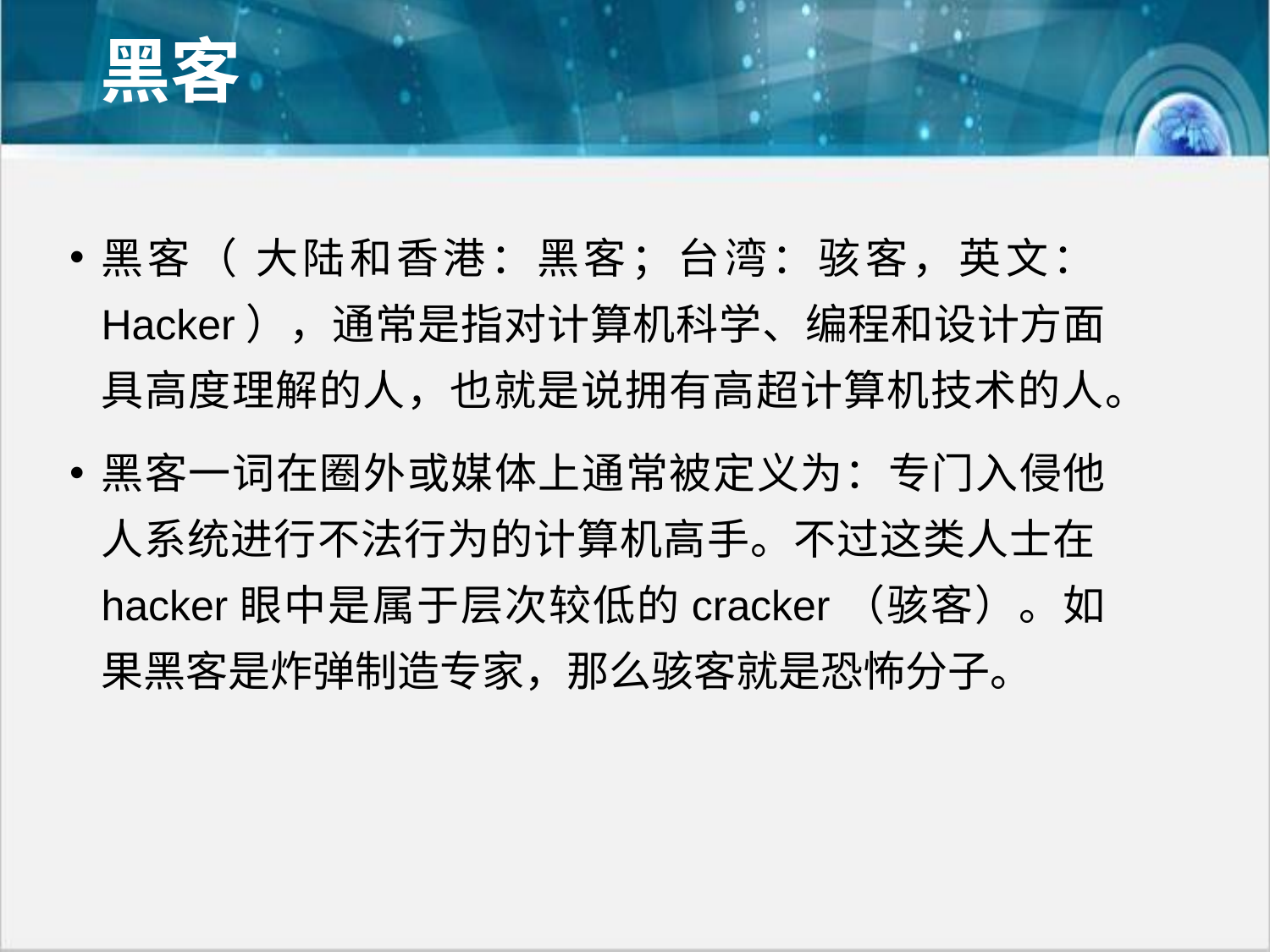

# 黑客
黑客（ 大陆和香港：黑客；台湾：骇客，英文：Hacker），通常是指对计算机科学、编程和设计方面具高度理解的人，也就是说拥有高超计算机技术的人。
黑客一词在圈外或媒体上通常被定义为：专门入侵他人系统进行不法行为的计算机高手。不过这类人士在hacker眼中是属于层次较低的cracker（骇客）。如果黑客是炸弹制造专家，那么骇客就是恐怖分子。